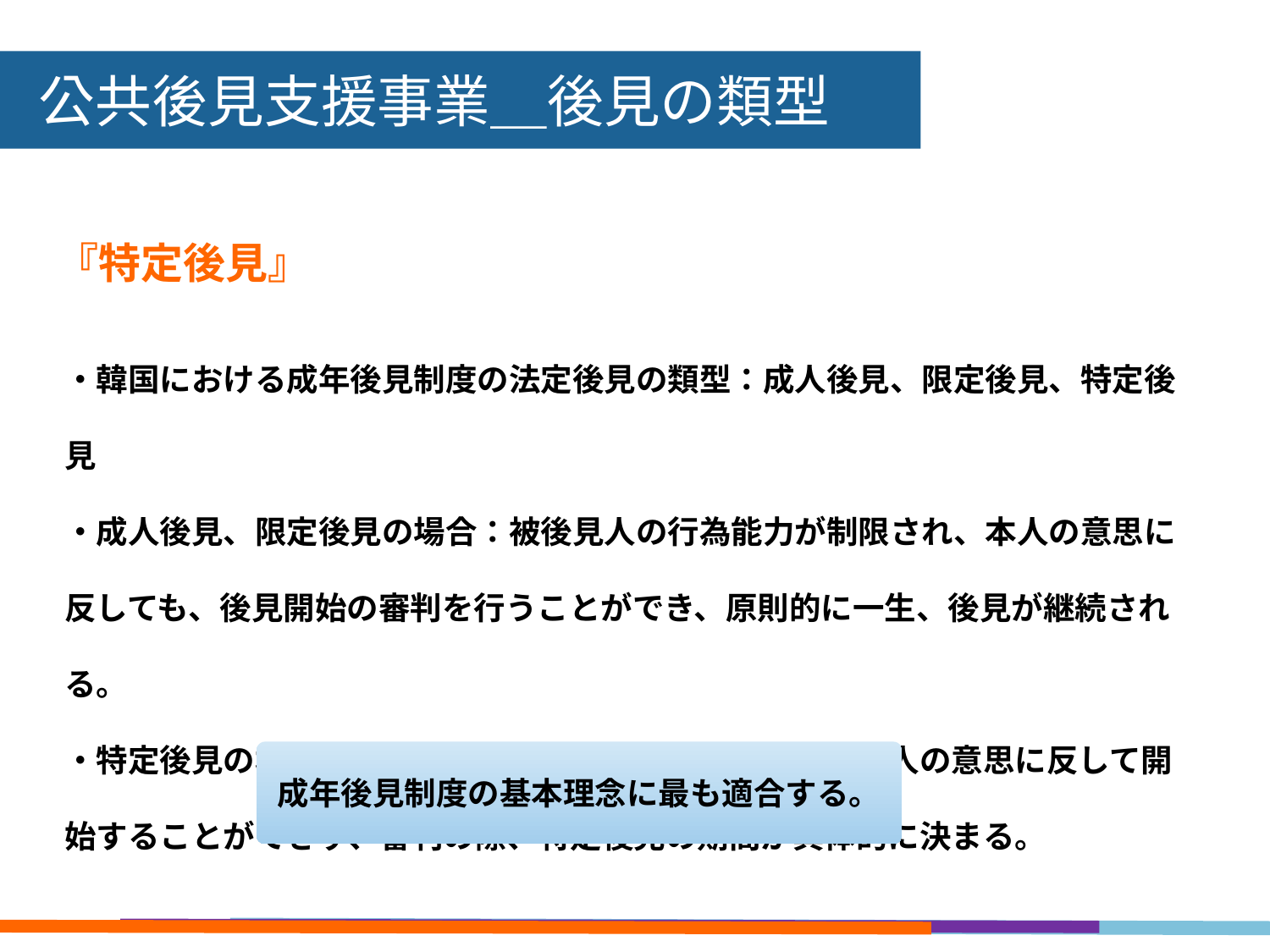

公共後見支援事業＿後見の類型

『特定後見』
・韓国における成年後見制度の法定後見の類型：成人後見、限定後見、特定後見
・成人後見、限定後見の場合：被後見人の行為能力が制限され、本人の意思に反しても、後見開始の審判を行うことができ、原則的に一生、後見が継続される。
・特定後見の場合：被後見人の行為能力が制限されず、本人の意思に反して開始することができず、審判の際、特定後見の期間が具体的に決まる。

成年後見制度の基本理念に最も適合する。